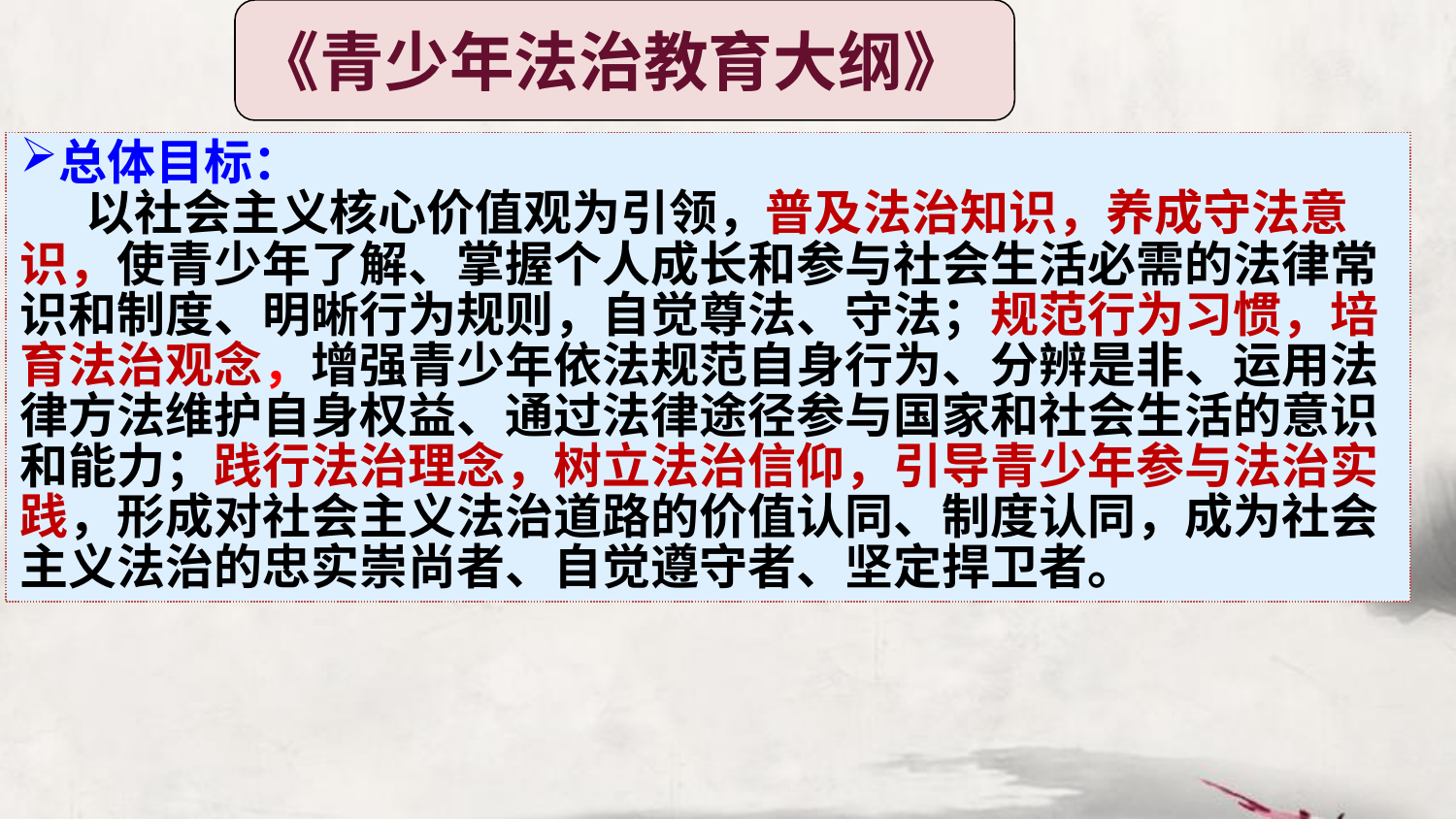

《青少年法治教育大纲》
总体目标：
     以社会主义核心价值观为引领，普及法治知识，养成守法意识，使青少年了解、掌握个人成长和参与社会生活必需的法律常识和制度、明晰行为规则，自觉尊法、守法；规范行为习惯，培育法治观念，增强青少年依法规范自身行为、分辨是非、运用法律方法维护自身权益、通过法律途径参与国家和社会生活的意识和能力；践行法治理念，树立法治信仰，引导青少年参与法治实践，形成对社会主义法治道路的价值认同、制度认同，成为社会主义法治的忠实崇尚者、自觉遵守者、坚定捍卫者。